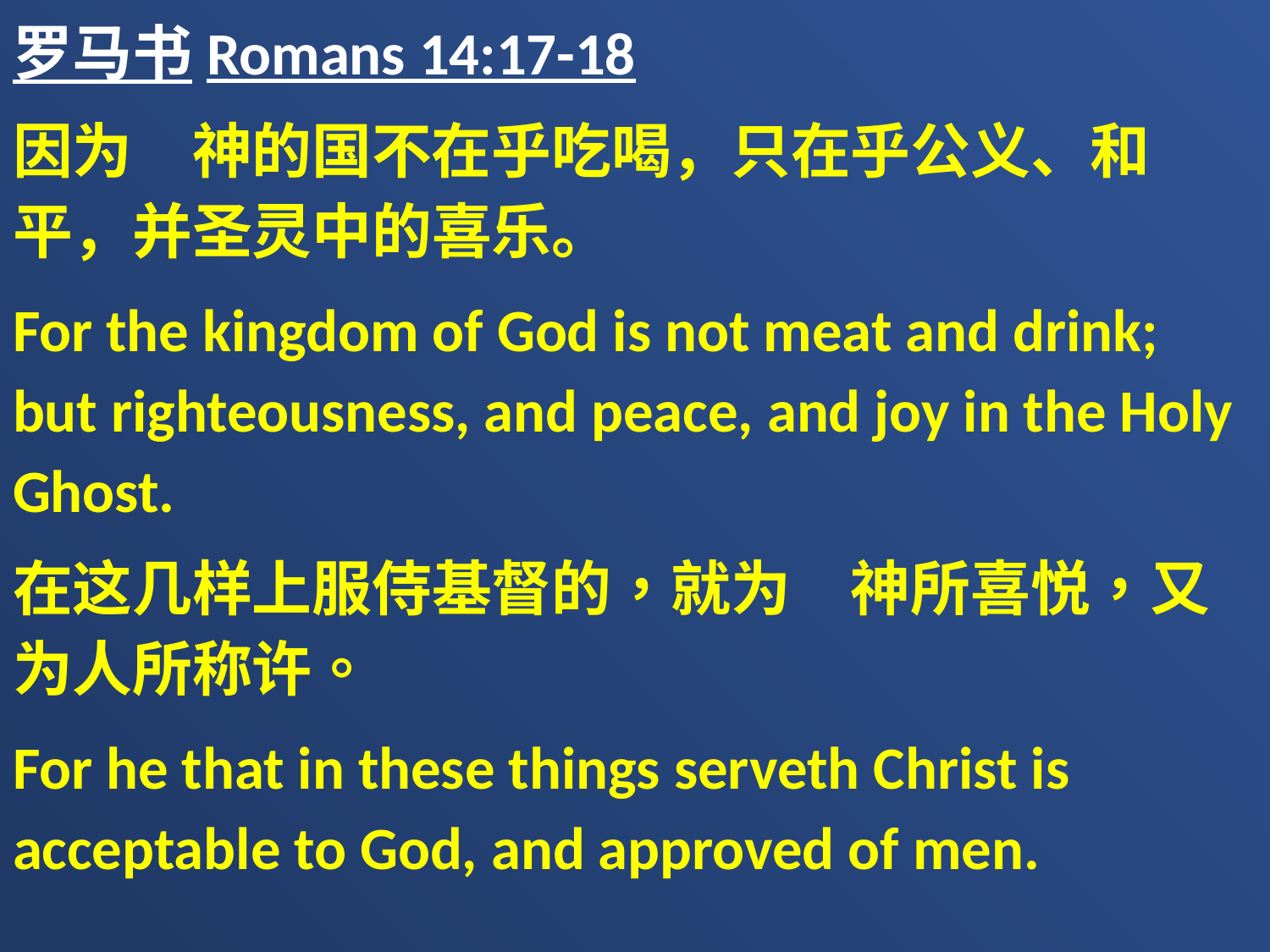

罗马书Romans 14:17-18
因为　神的国不在乎吃喝，只在乎公义、和平，并圣灵中的喜乐。
For the kingdom of God is not meat and drink; but righteousness, and peace, and joy in the Holy Ghost.
在这几样上服侍基督的，就为　神所喜悦，又为人所称许。
For he that in these things serveth Christ is acceptable to God, and approved of men.